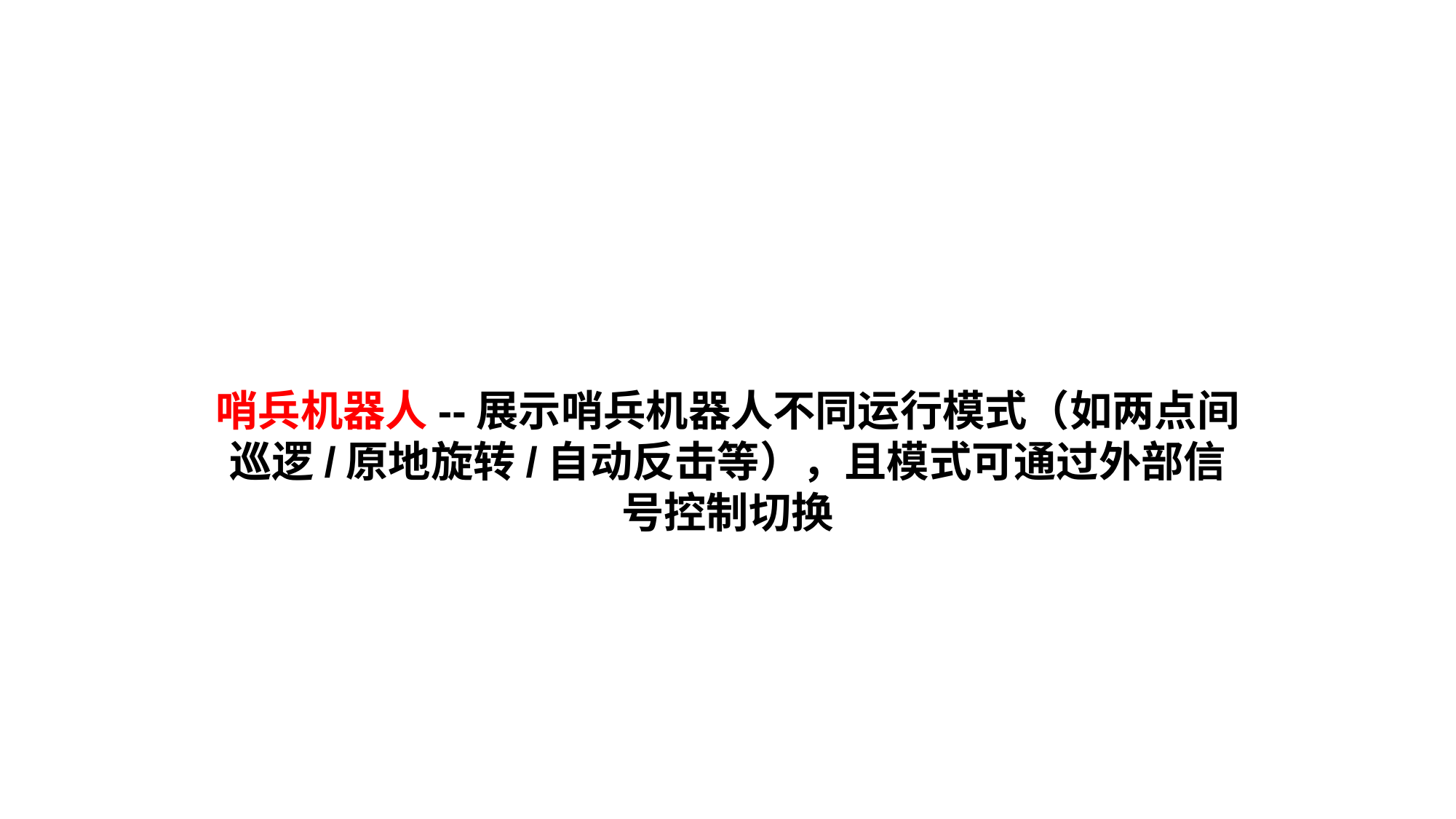

哨兵机器人--展示哨兵机器人不同运行模式（如两点间巡逻/原地旋转/自动反击等），且模式可通过外部信号控制切换